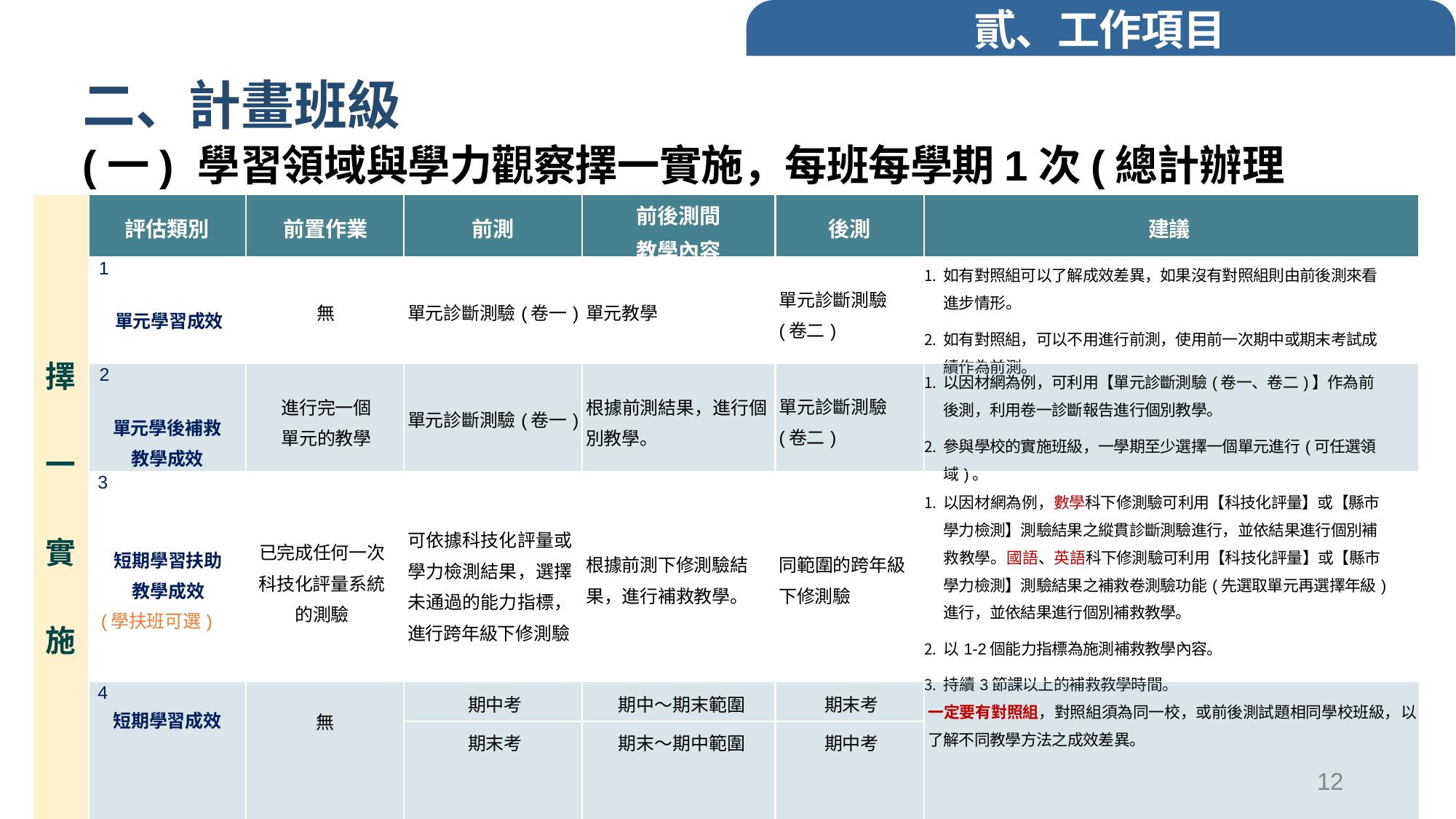

# 貳、工作項目
二、計畫班級
(一) 學習領域與學力觀察擇一實施，每班每學期1次(總計辦理2次)
| 擇一實施 | 評估類別 | 前置作業 | 前測 | 前後測間教學內容 | 後測 | 建議 |
| --- | --- | --- | --- | --- | --- | --- |
|  | 1 單元學習成效 | 無 | 單元診斷測驗(卷一) | 單元教學 | 單元診斷測驗 (卷二) | 如有對照組可以了解成效差異，如果沒有對照組則由前後測來看進步情形。 如有對照組，可以不用進行前測，使用前一次期中或期末考試成績作為前測。 |
|  | 2 單元學後補救教學成效 | 進行完一個單元的教學 | 單元診斷測驗(卷一) | 根據前測結果，進行個別教學。 | 單元診斷測驗 (卷二) | 以因材網為例，可利用【單元診斷測驗(卷一、卷二)】作為前後測，利用卷一診斷報告進行個別教學。 參與學校的實施班級，一學期至少選擇一個單元進行(可任選領域)。 |
|  | 3 短期學習扶助教學成效 (學扶班可選) | 已完成任何一次科技化評量系統的測驗 | 可依據科技化評量或學力檢測結果，選擇未通過的能力指標，進行跨年級下修測驗 | 根據前測下修測驗結果，進行補救教學。 | 同範圍的跨年級下修測驗 | 以因材網為例，數學科下修測驗可利用【科技化評量】或【縣市學力檢測】測驗結果之縱貫診斷測驗進行，並依結果進行個別補救教學。國語、英語科下修測驗可利用【科技化評量】或【縣市學力檢測】測驗結果之補救卷測驗功能(先選取單元再選擇年級)進行，並依結果進行個別補救教學。 以1-2個能力指標為施測補救教學內容。 持續3節課以上的補救教學時間。 |
|  | 4 短期學習成效 | 無 | 期中考 | 期中～期末範圍 | 期末考 | 一定要有對照組，對照組須為同一校，或前後測試題相同學校班級，以了解不同教學方法之成效差異。 |
|  |  |  | 期末考 | 期末～期中範圍 | 期中考 |  |
12